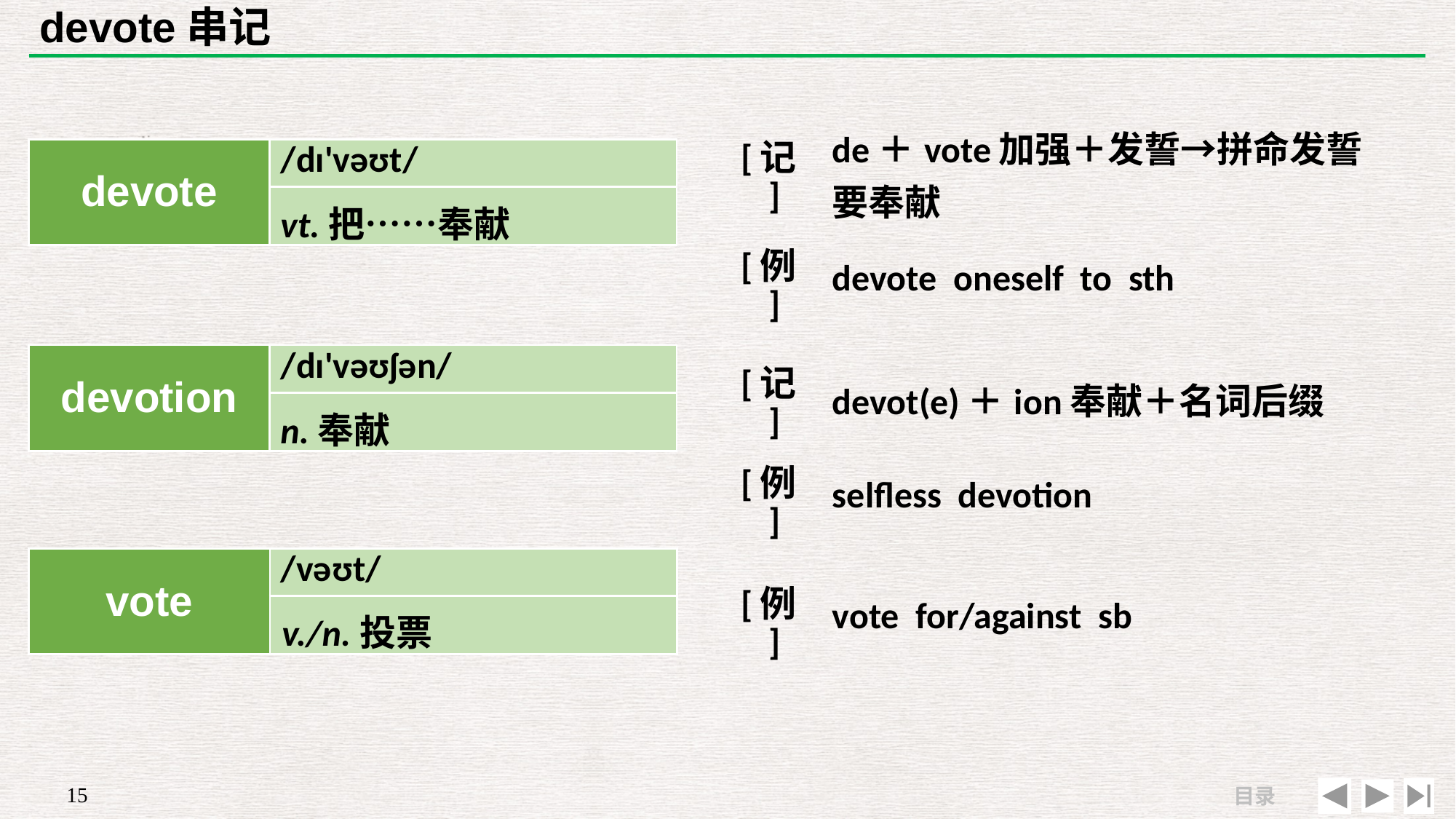

# devote串记

| [记] | de＋vote加强＋发誓→拼命发誓要奉献 |
| --- | --- |
| [例] | devote oneself to sth |
| devote | /dɪ'vəʊt/ |
| --- | --- |
|  |  |
vt.把……奉献
| devotion | /dɪ'vəʊʃən/ |
| --- | --- |
|  |  |
| [记] | devot(e)＋ion奉献＋名词后缀 |
| --- | --- |
| [例] | selfless devotion |
n.奉献
|  |  |
| --- | --- |
| [例] | vote for/against sb |
| vote | /vəʊt/ |
| --- | --- |
|  |  |
v./n.投票